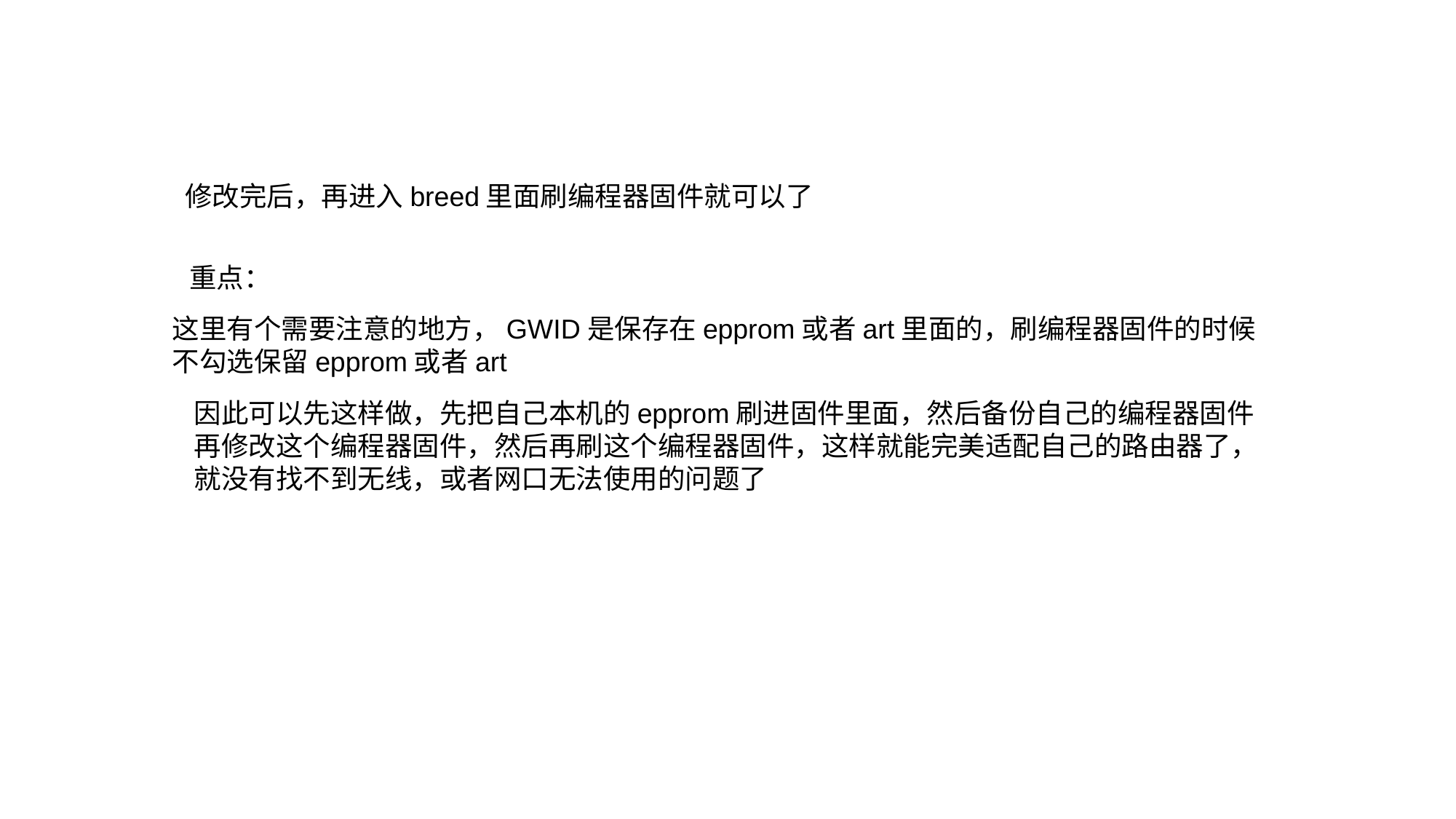

修改完后，再进入breed里面刷编程器固件就可以了
重点：
这里有个需要注意的地方，GWID是保存在epprom或者art里面的，刷编程器固件的时候
不勾选保留epprom或者art
因此可以先这样做，先把自己本机的epprom刷进固件里面，然后备份自己的编程器固件
再修改这个编程器固件，然后再刷这个编程器固件，这样就能完美适配自己的路由器了，
就没有找不到无线，或者网口无法使用的问题了